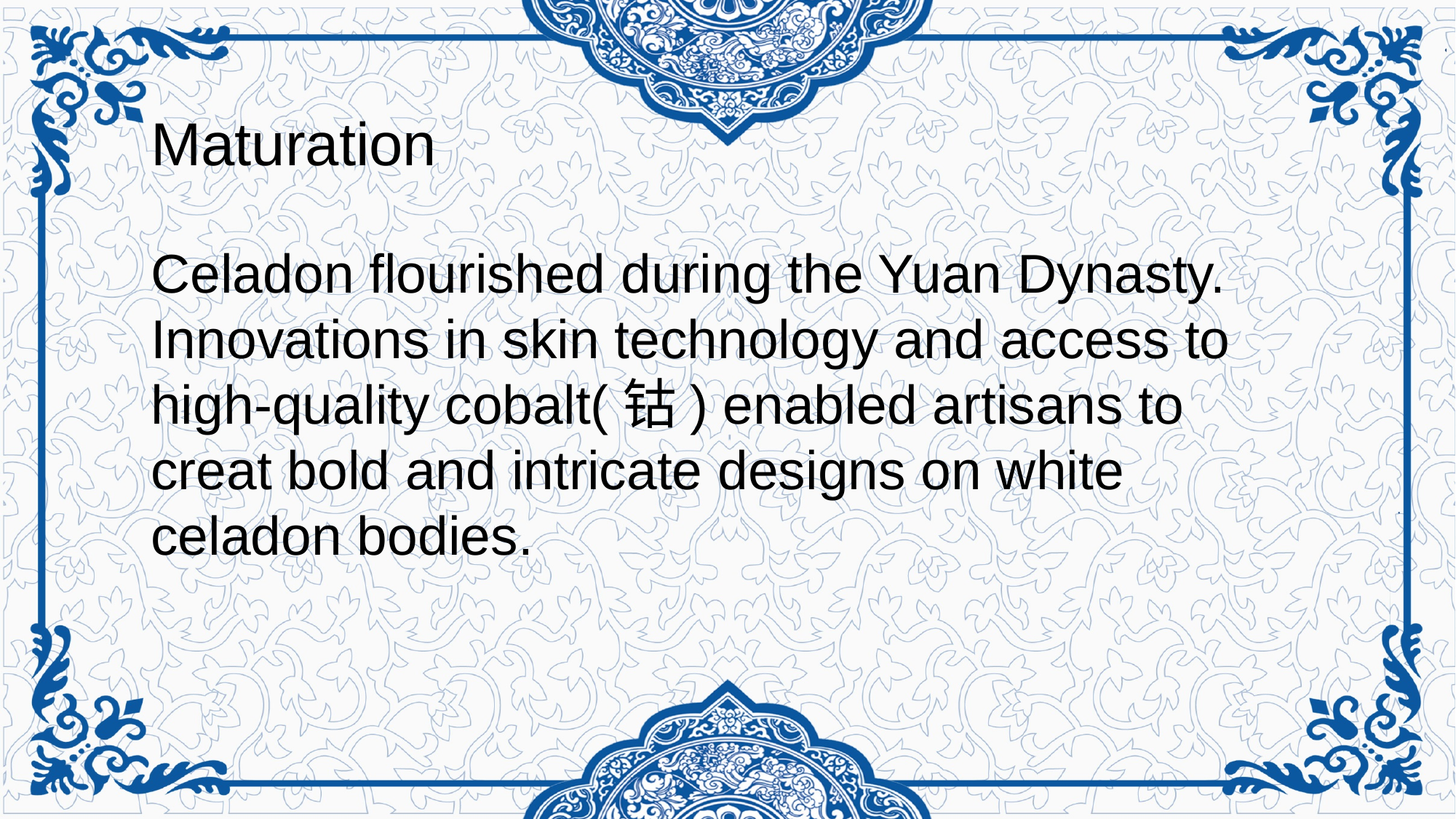

Maturation
Celadon flourished during the Yuan Dynasty.
Innovations in skin technology and access to high-quality cobalt(钴) enabled artisans to creat bold and intricate designs on white celadon bodies.